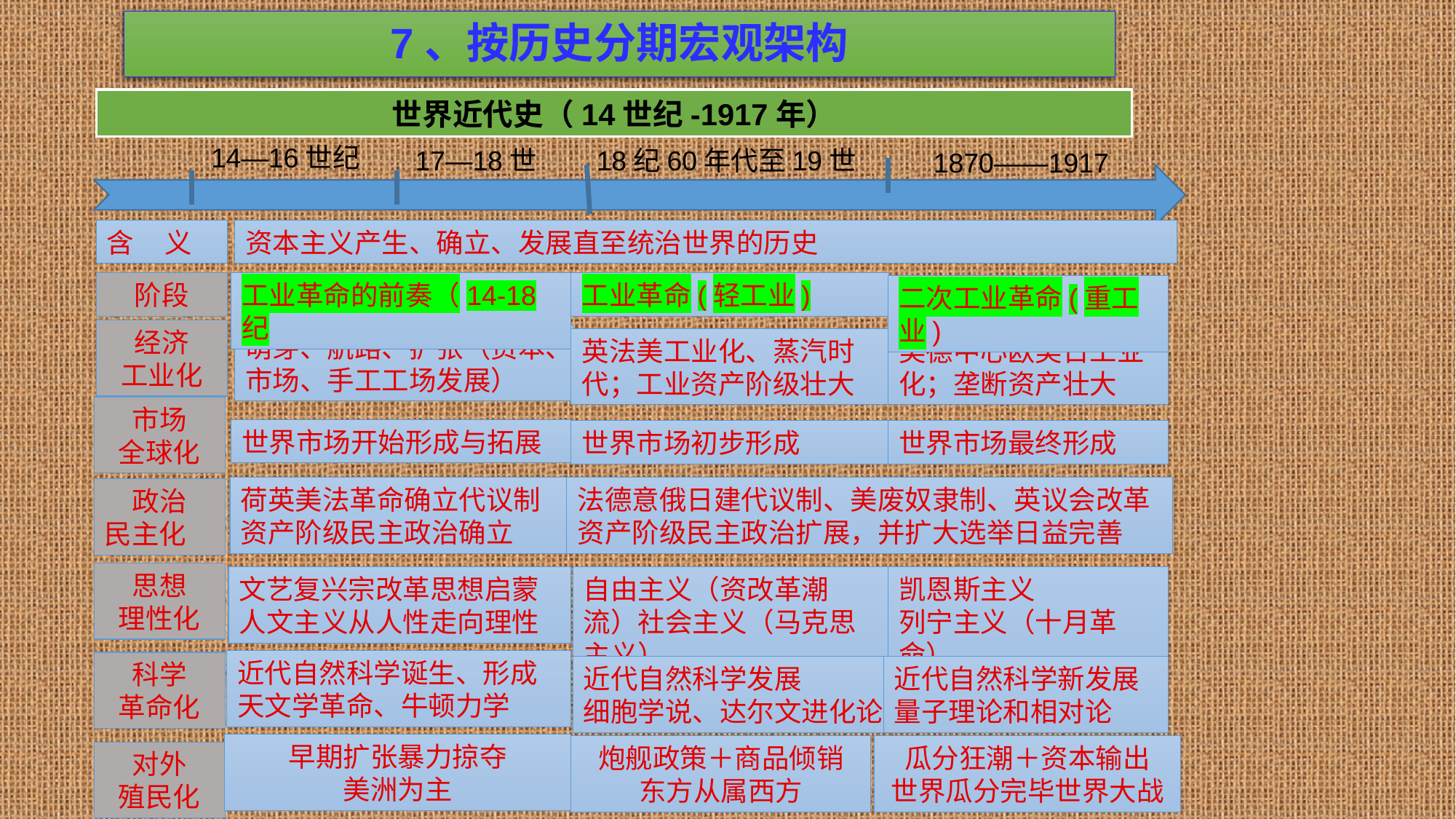

7、按历史分期宏观架构
世界近代史（14世纪-1917年）
14—16世纪
17—18世纪
18纪60年代至19世纪中
1870——1917年

含     义
资本主义产生、确立、发展直至统治世界的历史
阶段
工业革命的前奏（14-18纪
工业革命(轻工业)
二次工业革命(重工业)
经济
工业化
萌芽、航路、扩张（资本、市场、手工工场发展）
英法美工业化、蒸汽时代；工业资产阶级壮大
美德中心欧美日工业化；垄断资产壮大
市场
全球化
世界市场开始形成与拓展
世界市场初步形成
世界市场最终形成
荷英美法革命确立代议制
资产阶级民主政治确立
法德意俄日建代议制、美废奴隶制、英议会改革
资产阶级民主政治扩展，并扩大选举日益完善
政治
民主化
思想
理性化
文艺复兴宗改革思想启蒙
人文主义从人性走向理性
自由主义（资改革潮流）社会主义（马克思主义）
凯恩斯主义
列宁主义（十月革命）
近代自然科学诞生、形成
天文学革命、牛顿力学
科学
革命化
近代自然科学发展
细胞学说、达尔文进化论
近代自然科学新发展
量子理论和相对论
早期扩张暴力掠夺
美洲为主
炮舰政策＋商品倾销
东方从属西方
瓜分狂潮＋资本输出
世界瓜分完毕世界大战
对外
殖民化